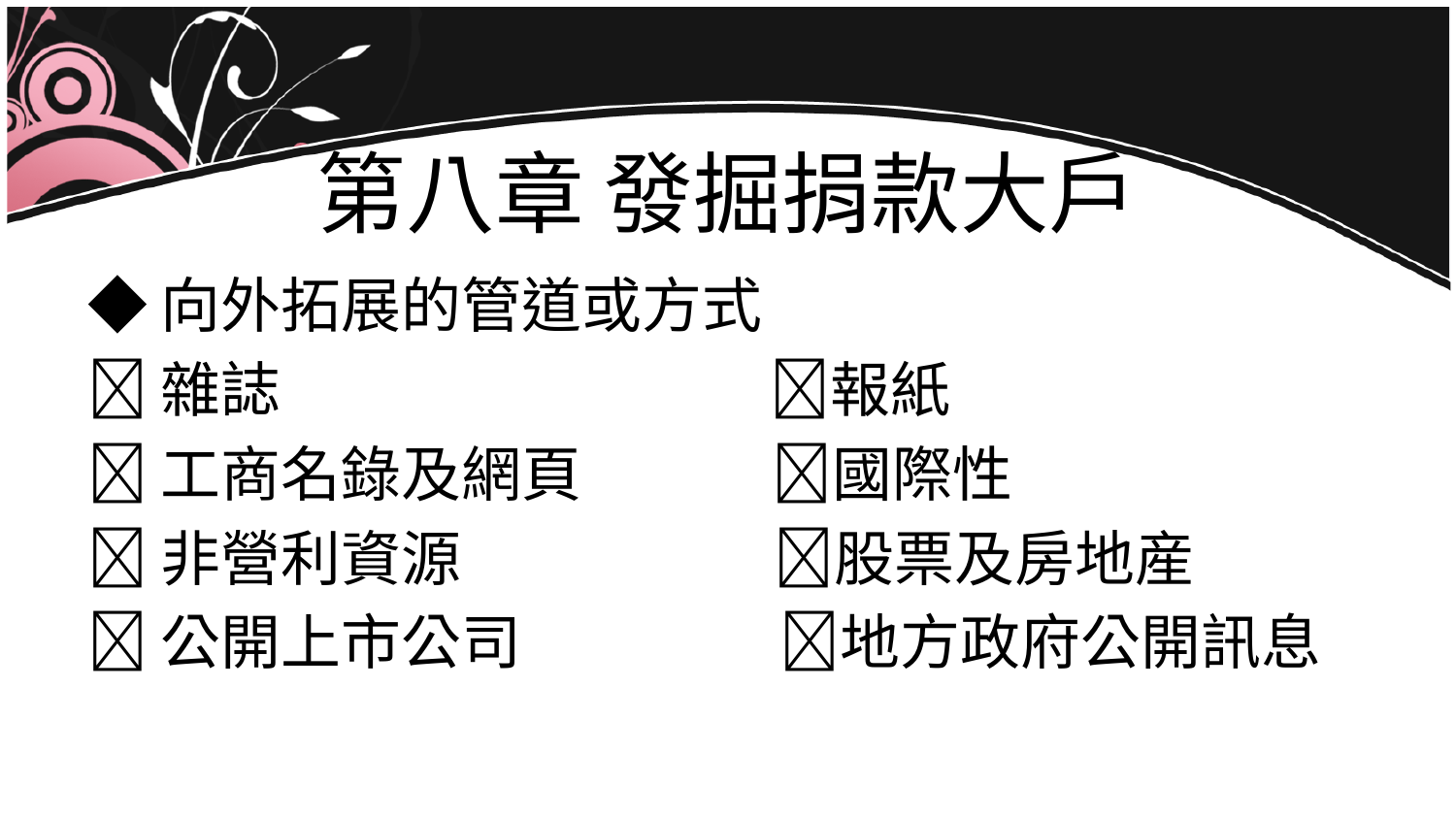

# 第八章 發掘捐款大戶
◆向外拓展的管道或方式
♣雜誌                                    ♣報紙
♣工商名錄及網頁              ♣國際性
♣非營利資源                       ♣股票及房地産
♣公開上市公司                   ♣地方政府公開訊息